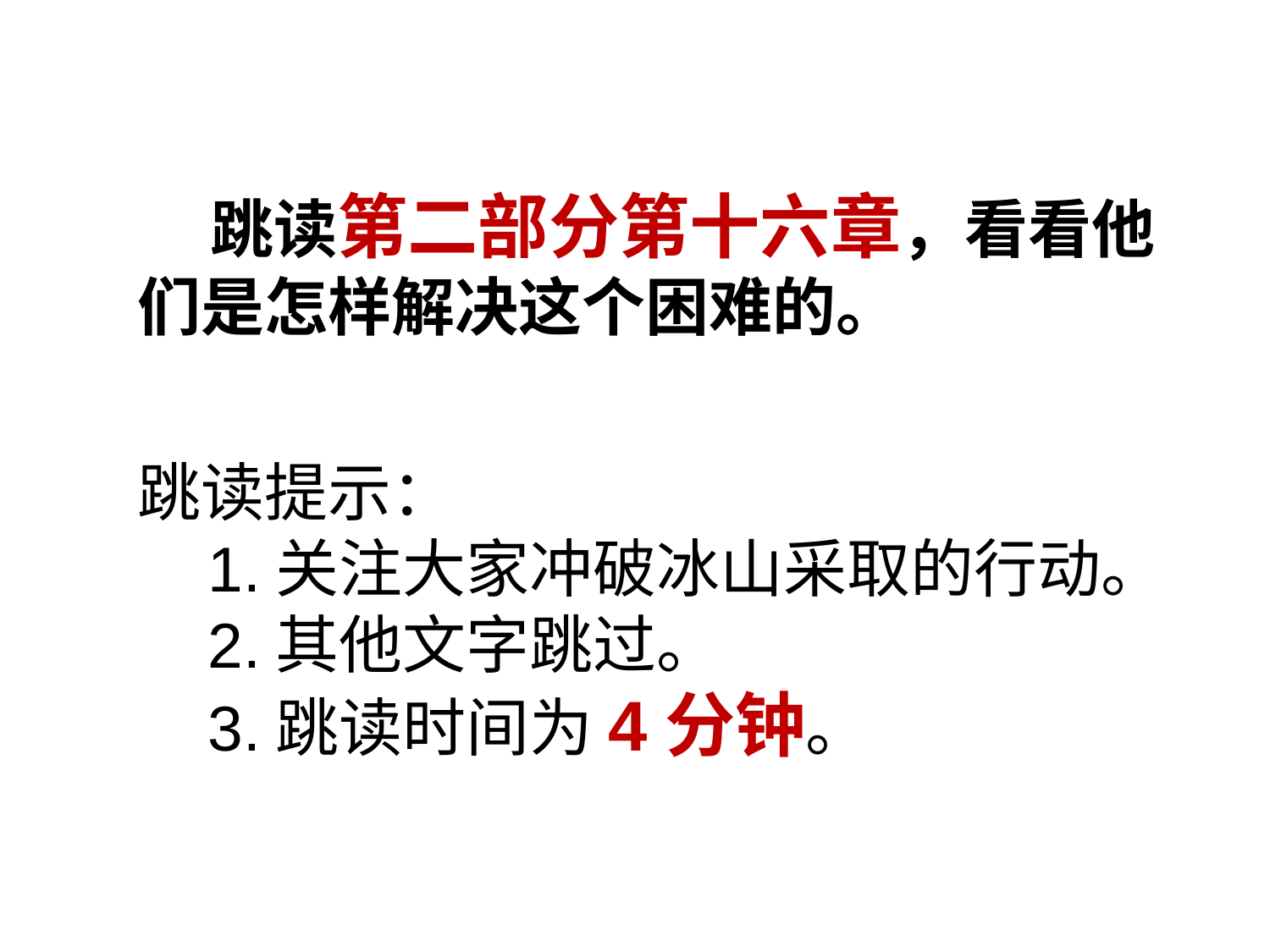

跳读第二部分第十六章，看看他们是怎样解决这个困难的。
跳读提示：
    1.关注大家冲破冰山采取的行动。
    2.其他文字跳过。
    3.跳读时间为4分钟。